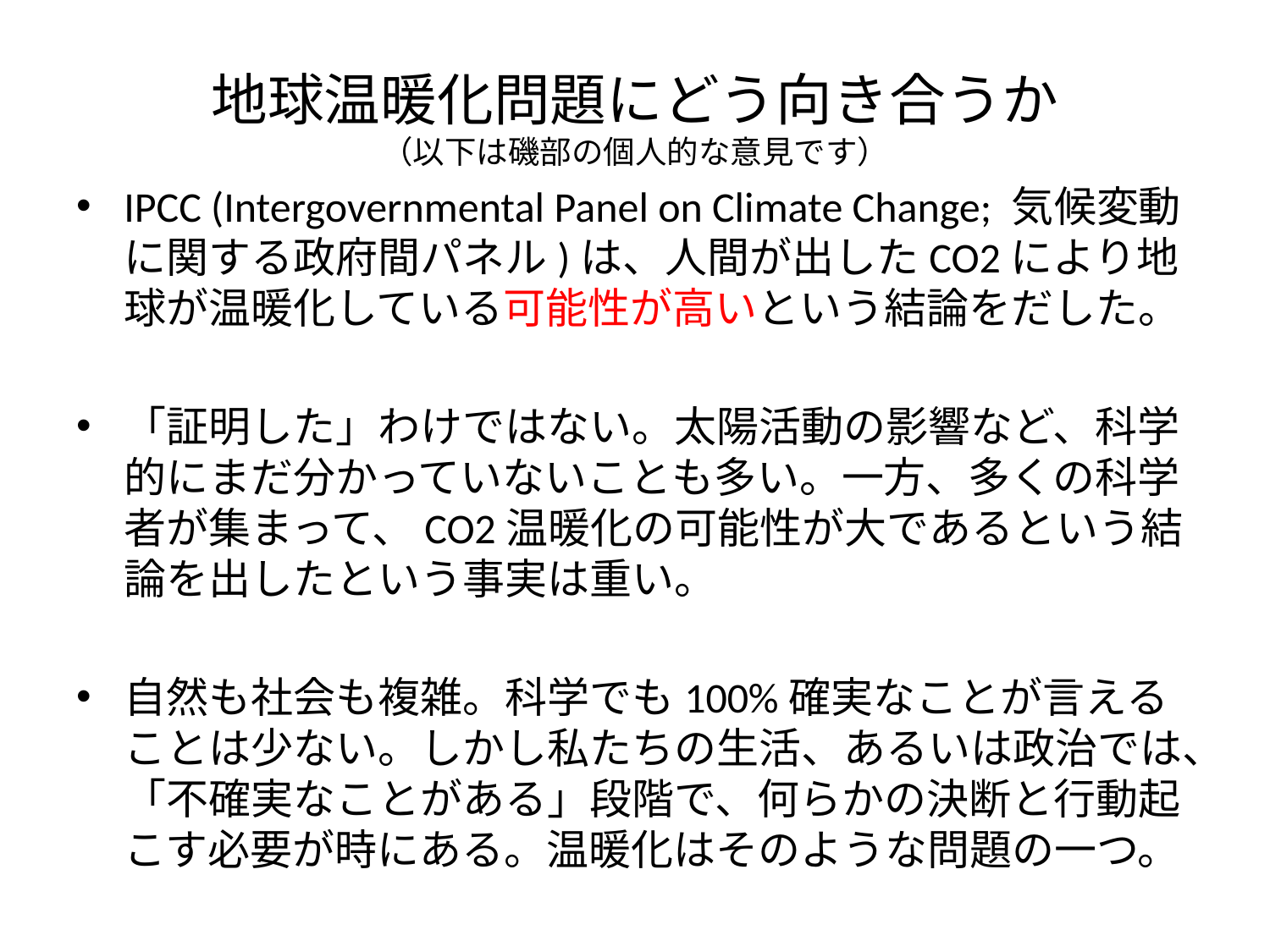

# 地球温暖化問題にどう向き合うか （以下は磯部の個人的な意見です）
IPCC (Intergovernmental Panel on Climate Change; 気候変動に関する政府間パネル)は、人間が出したCO2により地球が温暖化している可能性が高いという結論をだした。

「証明した」わけではない。太陽活動の影響など、科学的にまだ分かっていないことも多い。一方、多くの科学者が集まって、CO2温暖化の可能性が大であるという結論を出したという事実は重い。

自然も社会も複雑。科学でも100%確実なことが言えることは少ない。しかし私たちの生活、あるいは政治では、「不確実なことがある」段階で、何らかの決断と行動起こす必要が時にある。温暖化はそのような問題の一つ。